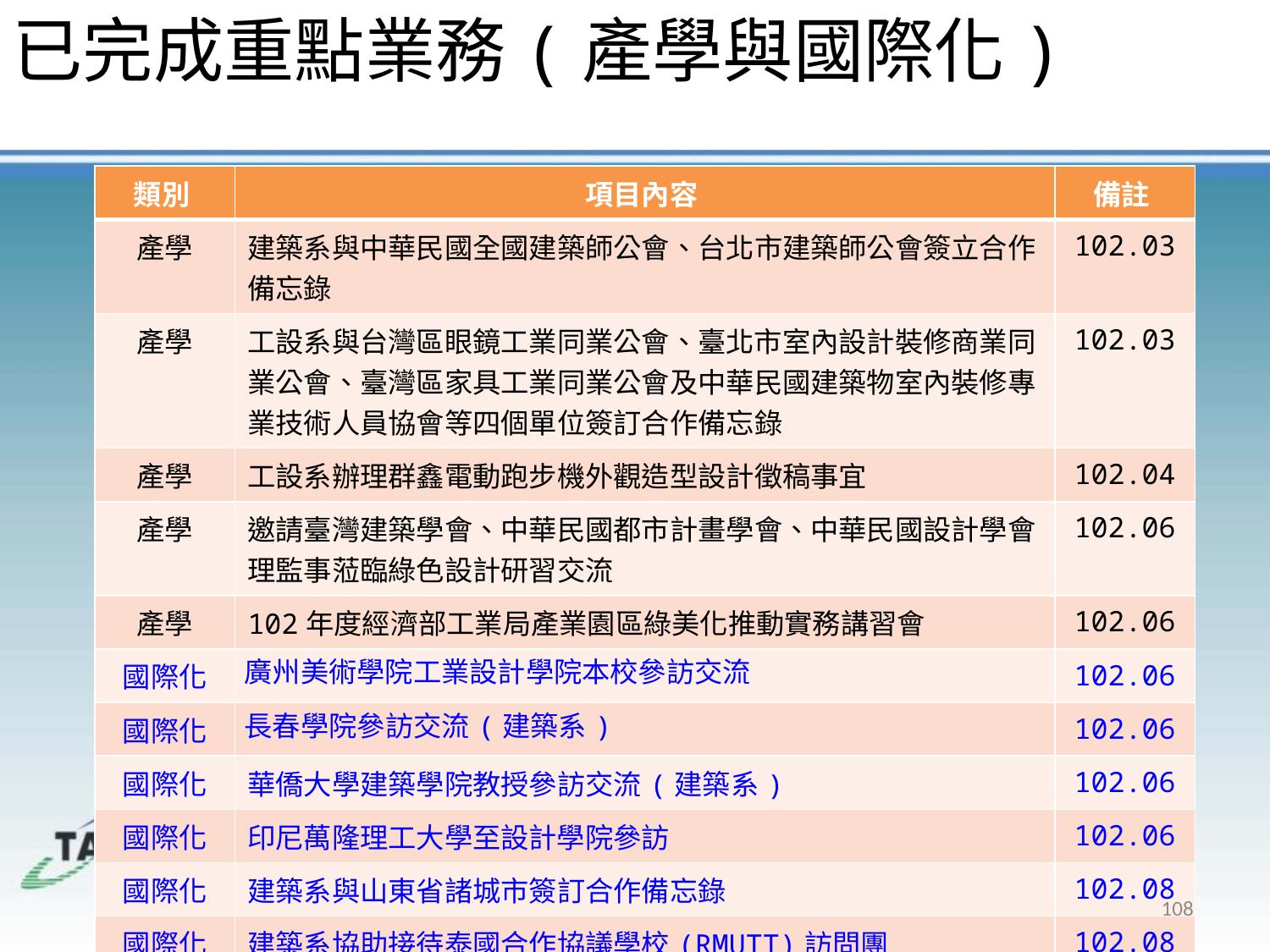

# 已完成重點業務(產學與國際化)
| 類別 | 項目內容 | 備註 |
| --- | --- | --- |
| 產學 | 建築系與中華民國全國建築師公會、台北市建築師公會簽立合作備忘錄 | 102.03 |
| 產學 | 工設系與台灣區眼鏡工業同業公會、臺北市室內設計裝修商業同業公會、臺灣區家具工業同業公會及中華民國建築物室內裝修專業技術人員協會等四個單位簽訂合作備忘錄 | 102.03 |
| 產學 | 工設系辦理群鑫電動跑步機外觀造型設計徵稿事宜 | 102.04 |
| 產學 | 邀請臺灣建築學會、中華民國都市計畫學會、中華民國設計學會理監事蒞臨綠色設計研習交流 | 102.06 |
| 產學 | 102年度經濟部工業局產業園區綠美化推動實務講習會 | 102.06 |
| 國際化 | 廣州美術學院工業設計學院本校參訪交流 | 102.06 |
| 國際化 | 長春學院參訪交流(建築系) | 102.06 |
| 國際化 | 華僑大學建築學院教授參訪交流(建築系) | 102.06 |
| 國際化 | 印尼萬隆理工大學至設計學院參訪 | 102.06 |
| 國際化 | 建築系與山東省諸城市簽訂合作備忘錄 | 102.08 |
| 國際化 | 建築系協助接待泰國合作協議學校(RMUTT)訪問團 | 102.08 |
| 國際化 | 香港知專設計學院參訪互動所 | 102.08 |
108